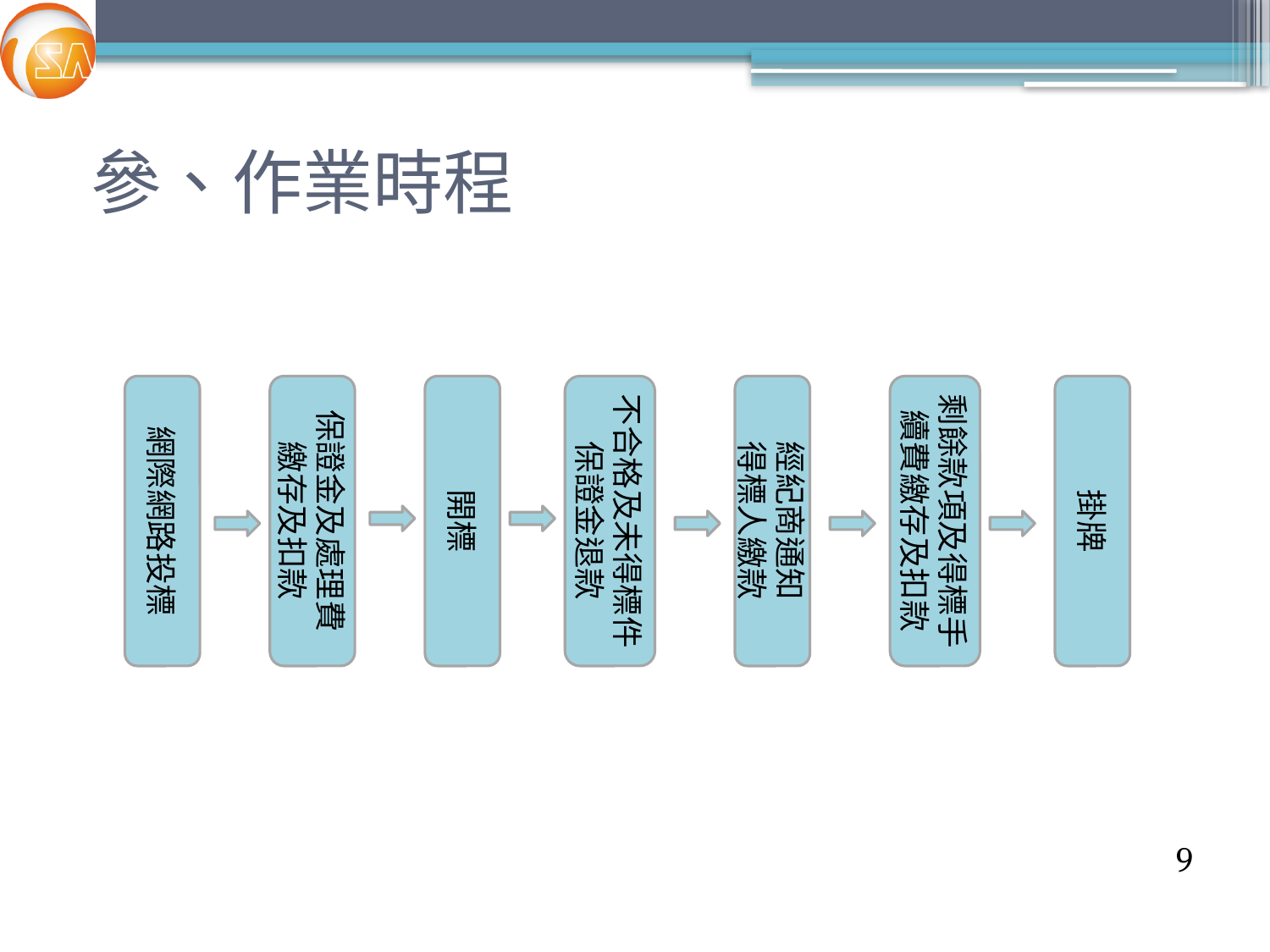

# 參、作業時程
網際網路投標
保證金及處理費
繳存及扣款
開標
不合格及未得標件保證金退款
經紀商通知
得標人繳款
剩餘款項及得標手續費繳存及扣款
掛牌

9